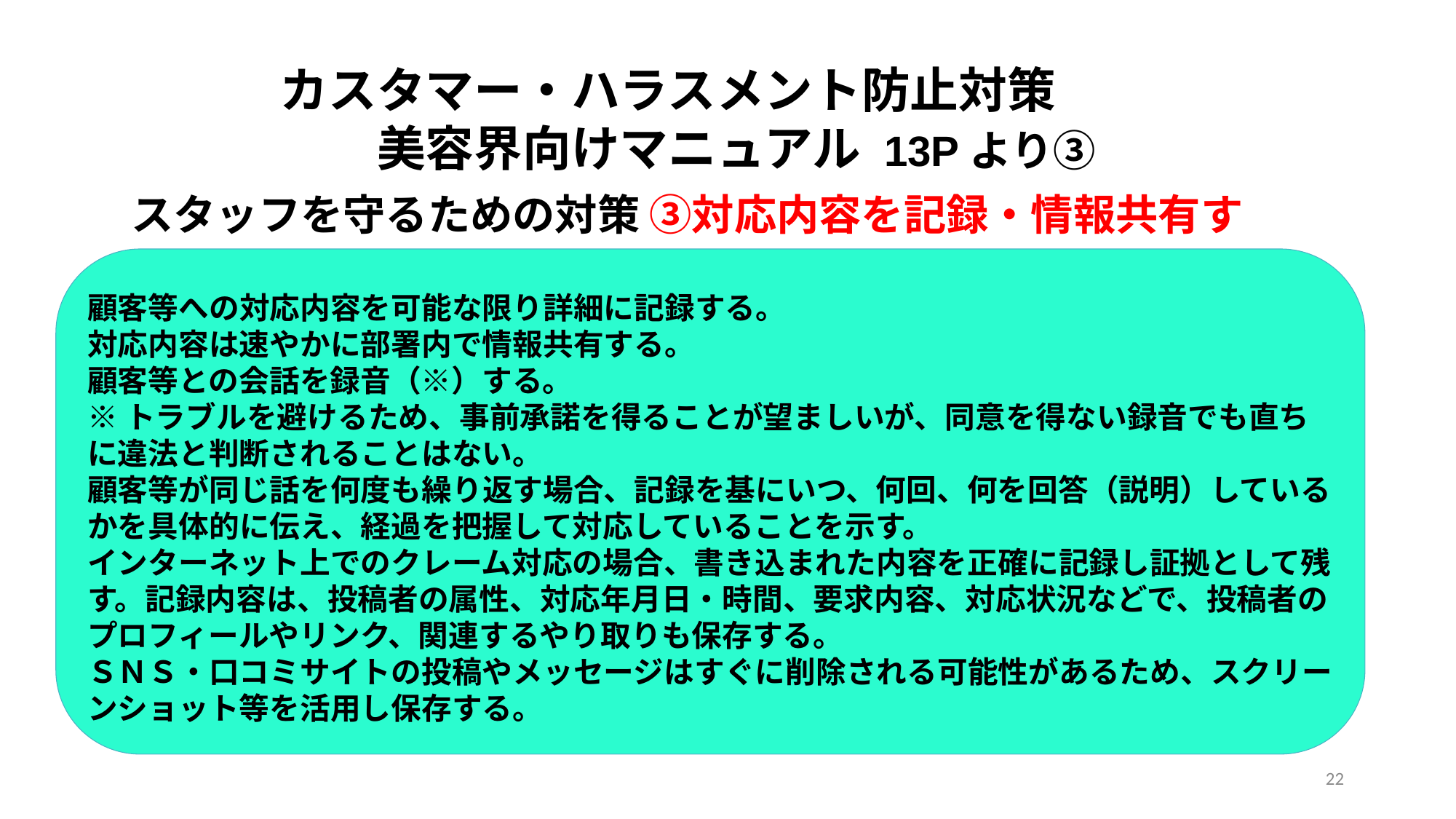

カスタマー・ハラスメント防止対策
　　美容界向けマニュアル 13Pより③
スタッフを守るための対策 ③対応内容を記録・情報共有す
#

顧客等への対応内容を可能な限り詳細に記録する。
対応内容は速やかに部署内で情報共有する。
顧客等との会話を録音（※）する。
※トラブルを避けるため、事前承諾を得ることが望ましいが、同意を得ない録音でも直ちに違法と判断されることはない。
顧客等が同じ話を何度も繰り返す場合、記録を基にいつ、何回、何を回答（説明）しているかを具体的に伝え、経過を把握して対応していることを示す。
インターネット上でのクレーム対応の場合、書き込まれた内容を正確に記録し証拠として残す。記録内容は、投稿者の属性、対応年月日・時間、要求内容、対応状況などで、投稿者のプロフィールやリンク、関連するやり取りも保存する。
ＳＮＳ・口コミサイトの投稿やメッセージはすぐに削除される可能性があるため、スクリーンショット等を活用し保存する。

22